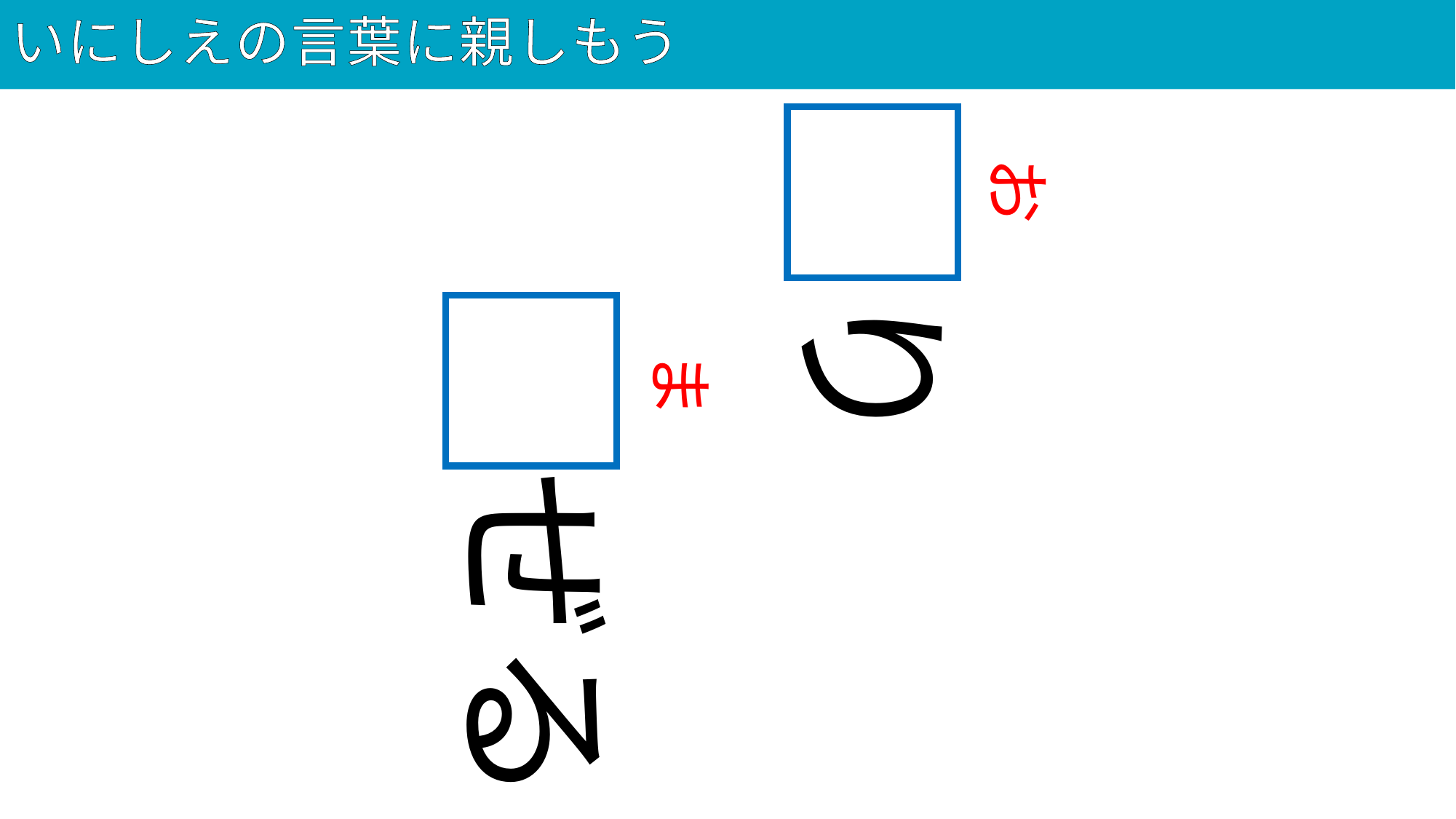

# いにしえの言葉に親しもう
55

織り
お
交ぜる

ま